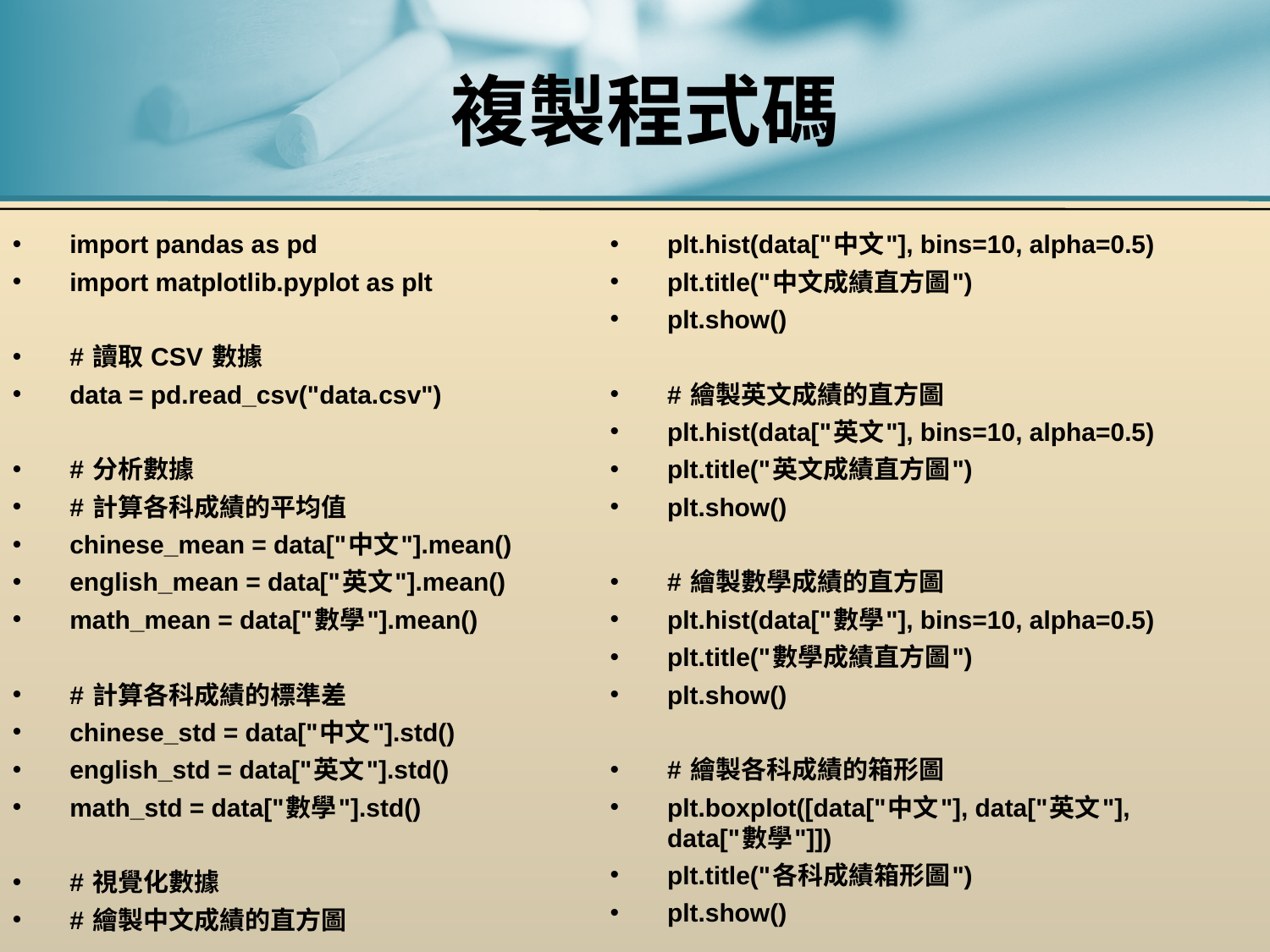

# 複製程式碼
import pandas as pd
import matplotlib.pyplot as plt

# 讀取 CSV 數據
data = pd.read_csv("data.csv")

# 分析數據
# 計算各科成績的平均值
chinese_mean = data["中文"].mean()
english_mean = data["英文"].mean()
math_mean = data["數學"].mean()

# 計算各科成績的標準差
chinese_std = data["中文"].std()
english_std = data["英文"].std()
math_std = data["數學"].std()

# 視覺化數據
# 繪製中文成績的直方圖
plt.hist(data["中文"], bins=10, alpha=0.5)
plt.title("中文成績直方圖")
plt.show()

# 繪製英文成績的直方圖
plt.hist(data["英文"], bins=10, alpha=0.5)
plt.title("英文成績直方圖")
plt.show()

# 繪製數學成績的直方圖
plt.hist(data["數學"], bins=10, alpha=0.5)
plt.title("數學成績直方圖")
plt.show()

# 繪製各科成績的箱形圖
plt.boxplot([data["中文"], data["英文"], data["數學"]])
plt.title("各科成績箱形圖")
plt.show()